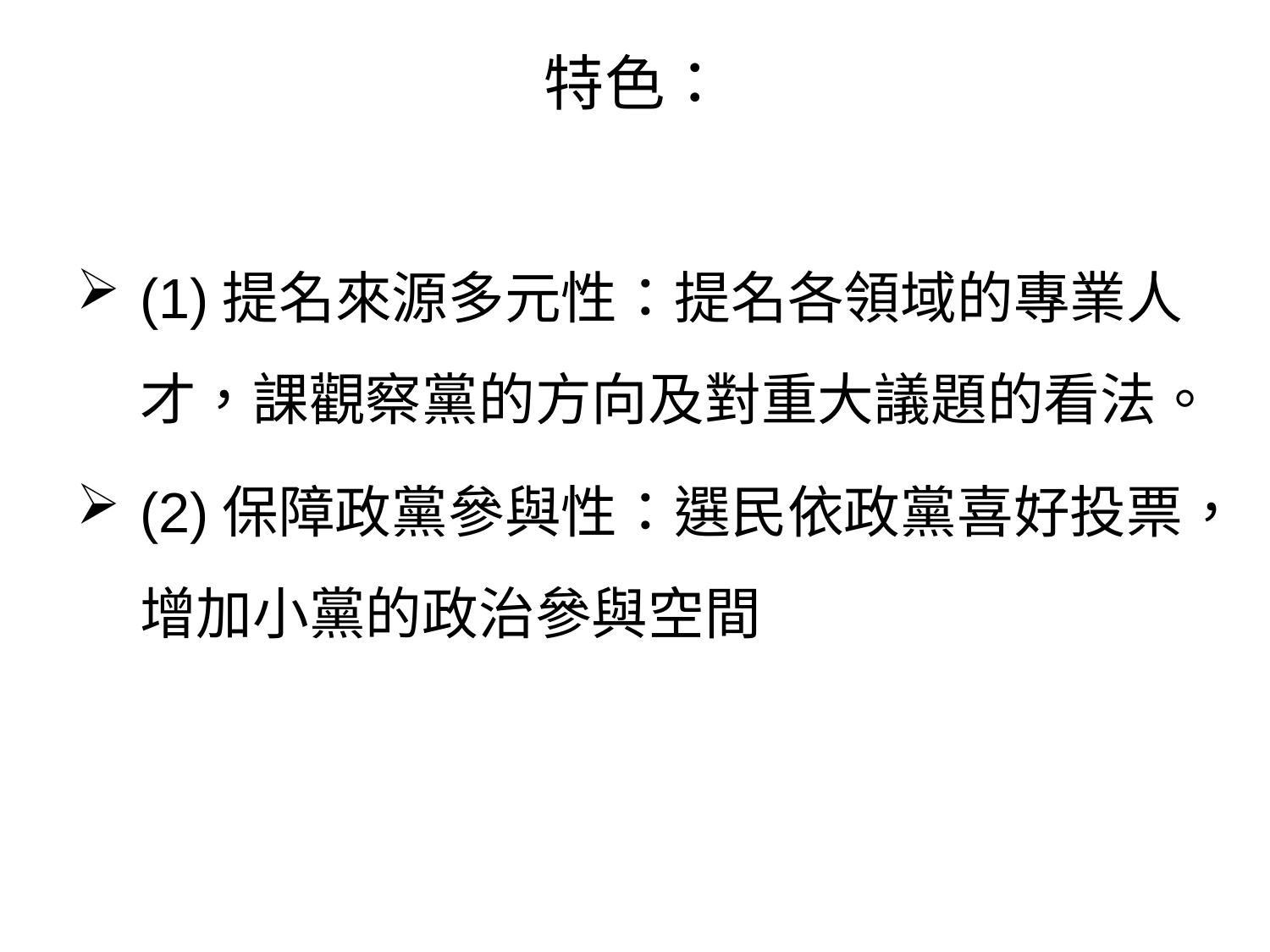

# 特色：
(1)提名來源多元性：提名各領域的專業人才，課觀察黨的方向及對重大議題的看法。
(2)保障政黨參與性：選民依政黨喜好投票，增加小黨的政治參與空間